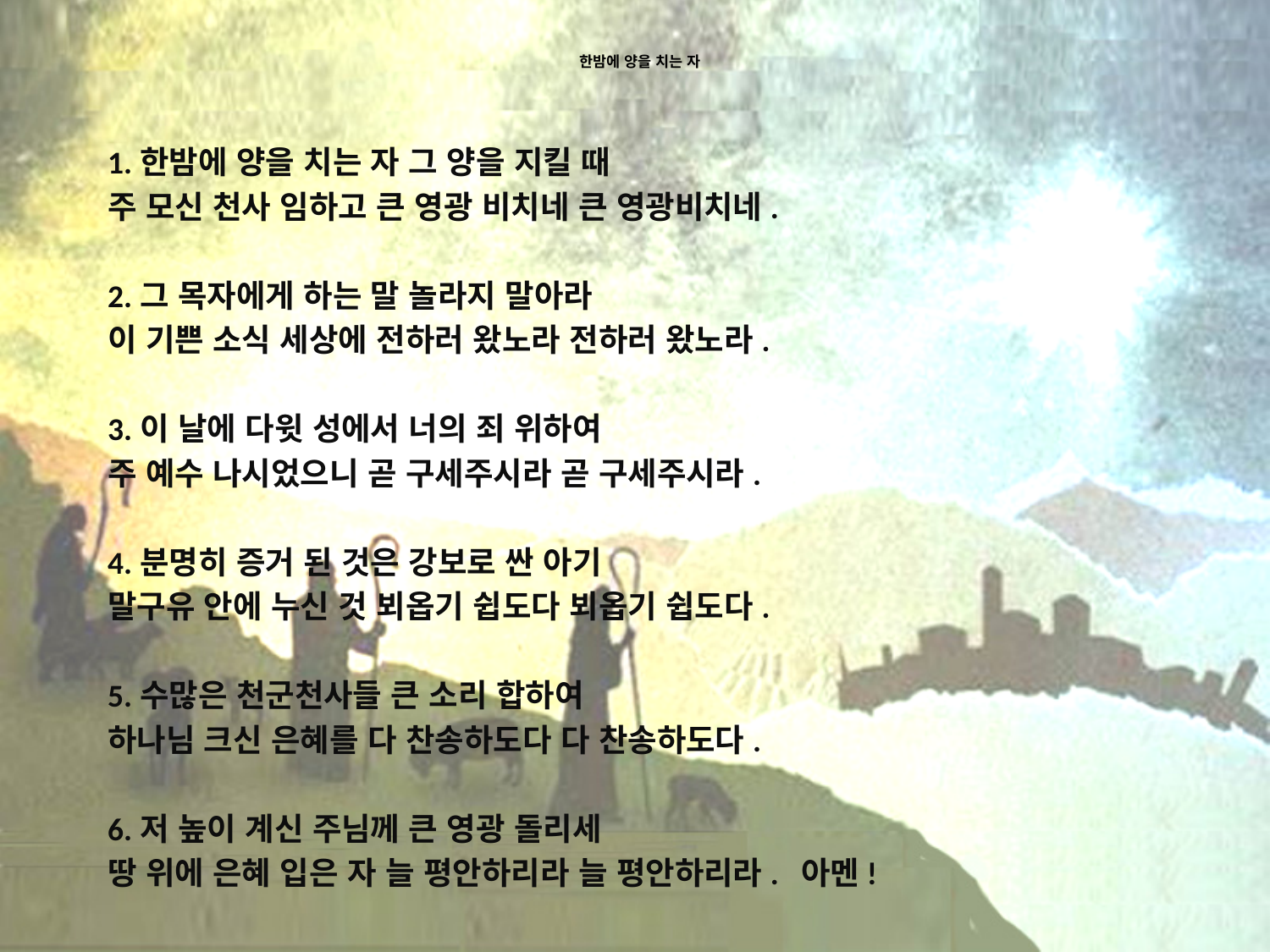

# 한밤에 양을 치는 자
1.한밤에 양을 치는 자 그 양을 지킬 때
주 모신 천사 임하고 큰 영광 비치네 큰 영광비치네.

2.그 목자에게 하는 말 놀라지 말아라
이 기쁜 소식 세상에 전하러 왔노라 전하러 왔노라.

3.이 날에 다윗 성에서 너의 죄 위하여
주 예수 나시었으니 곧 구세주시라 곧 구세주시라.

4.분명히 증거 된 것은 강보로 싼 아기
말구유 안에 누신 것 뵈옵기 쉽도다 뵈옵기 쉽도다.

5.수많은 천군천사들 큰 소리 합하여
하나님 크신 은혜를 다 찬송하도다 다 찬송하도다.

6.저 높이 계신 주님께 큰 영광 돌리세
땅 위에 은혜 입은 자 늘 평안하리라 늘 평안하리라.  아멘!